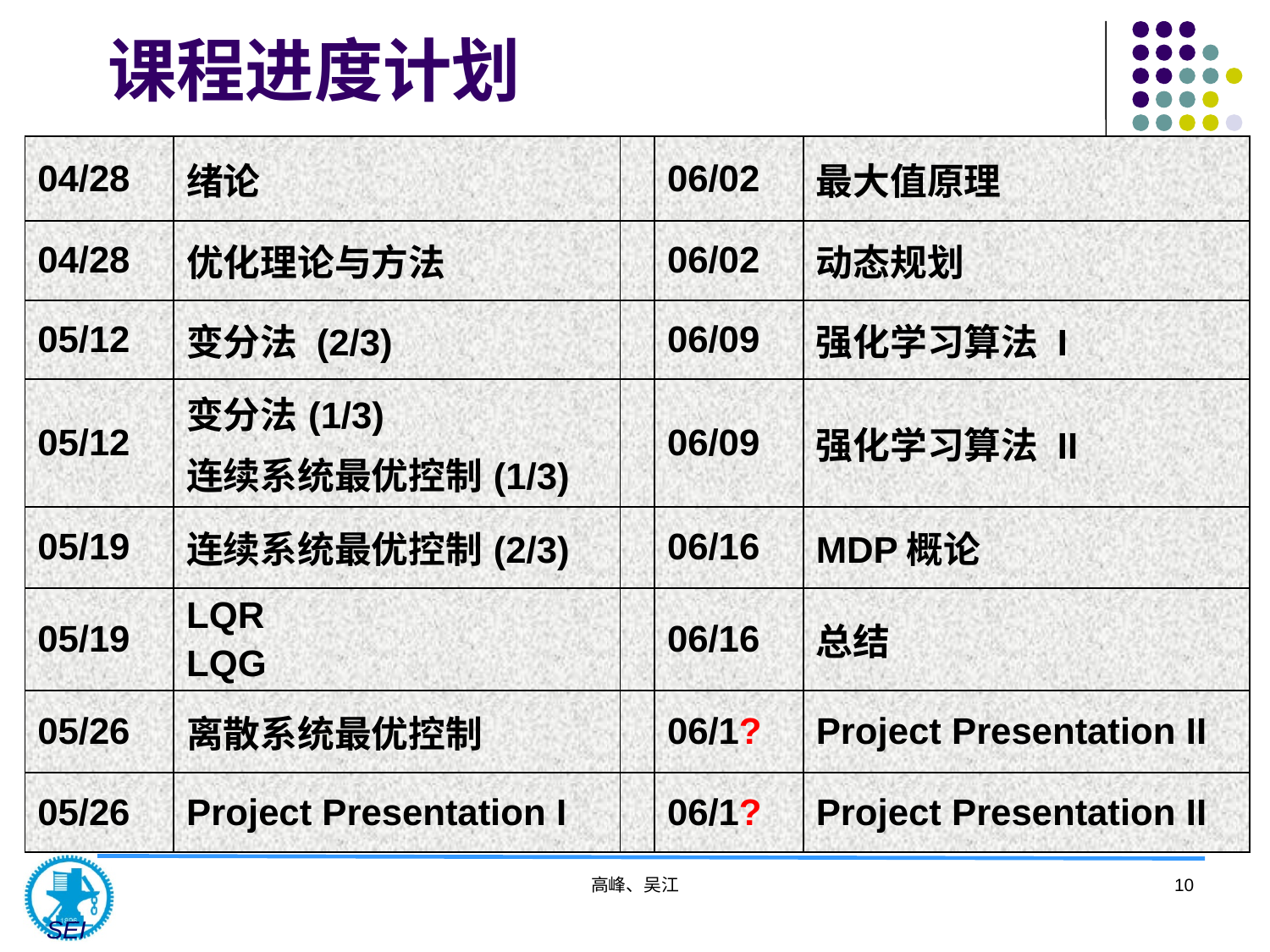

# 课程进度计划
| 04/28 | 绪论 |  | 06/02 | 最大值原理 |
| --- | --- | --- | --- | --- |
| 04/28 | 优化理论与方法 |  | 06/02 | 动态规划 |
| 05/12 | 变分法 (2/3) |  | 06/09 | 强化学习算法 I |
| 05/12 | 变分法(1/3) 连续系统最优控制(1/3) |  | 06/09 | 强化学习算法 II |
| 05/19 | 连续系统最优控制(2/3) |  | 06/16 | MDP概论 |
| 05/19 | LQR LQG |  | 06/16 | 总结 |
| 05/26 | 离散系统最优控制 |  | 06/1? | Project Presentation II |
| 05/26 | Project Presentation I |  | 06/1? | Project Presentation II |
高峰、吴江
10